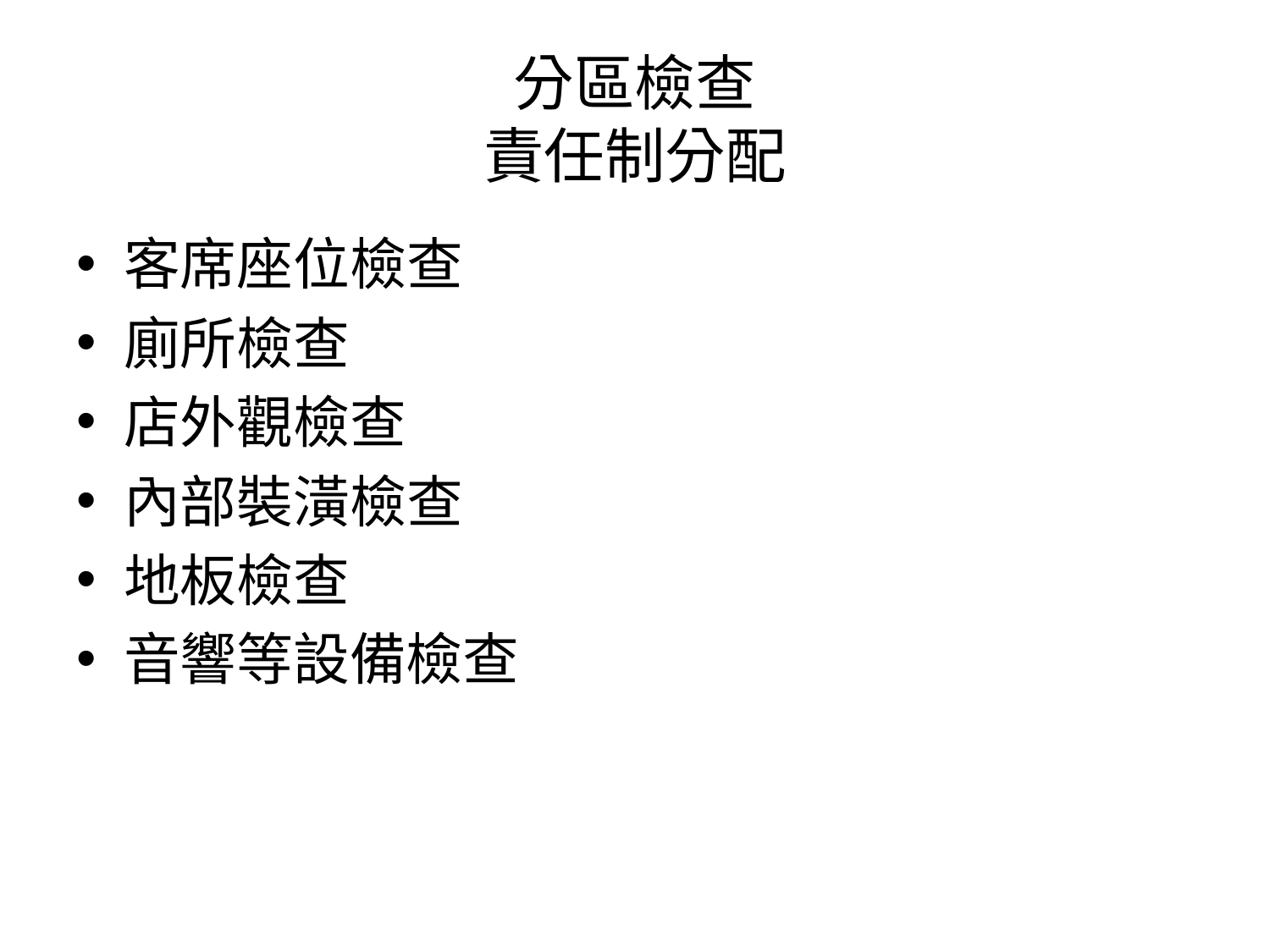

# 分區檢查 責任制分配
客席座位檢查
廁所檢查
店外觀檢查
內部裝潢檢查
地板檢查
音響等設備檢查